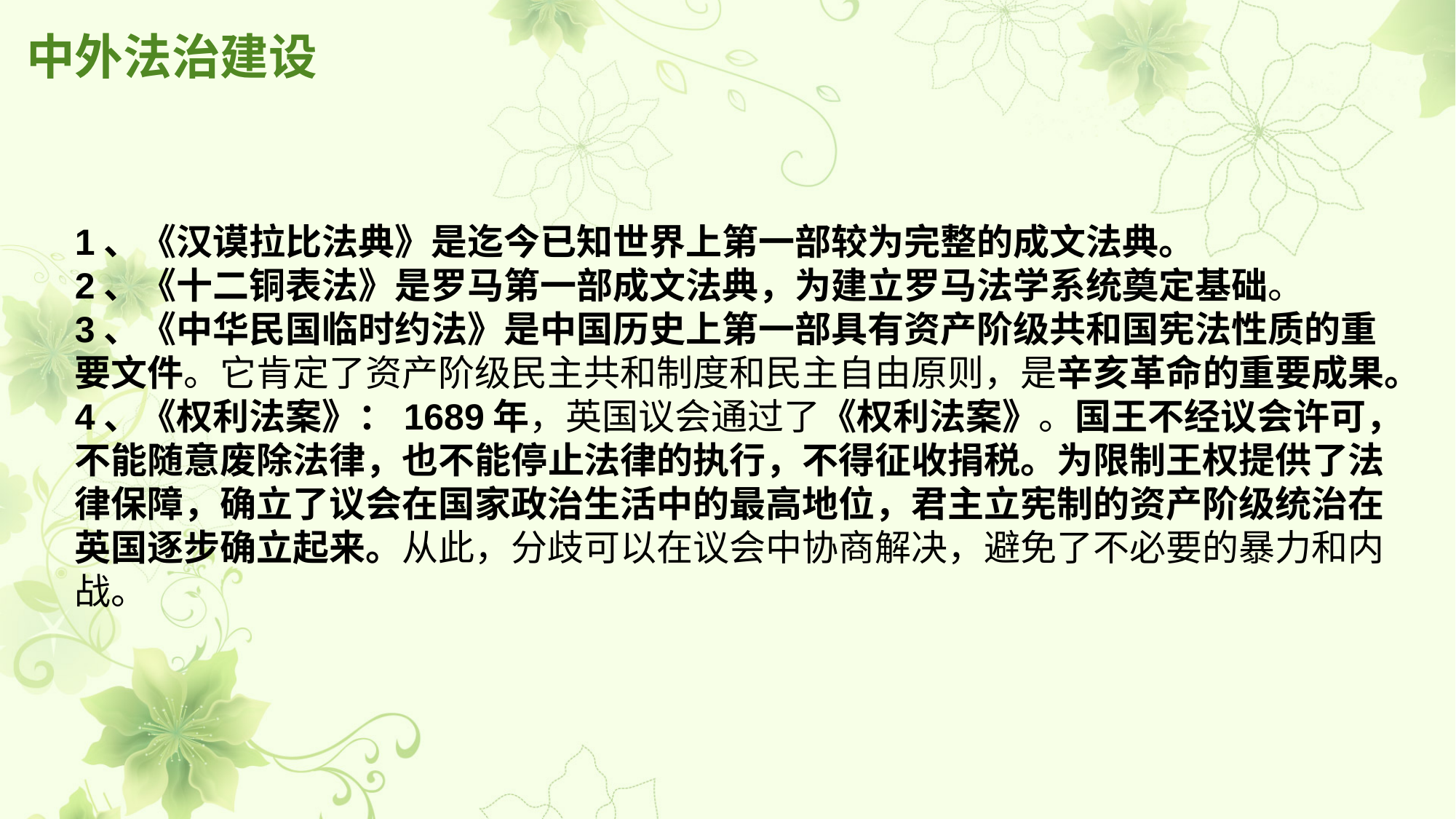

# 中外法治建设

1、《汉谟拉比法典》是迄今已知世界上第一部较为完整的成文法典。
2、《十二铜表法》是罗马第一部成文法典，为建立罗马法学系统奠定基础。
3、《中华民国临时约法》是中国历史上第一部具有资产阶级共和国宪法性质的重要文件。它肯定了资产阶级民主共和制度和民主自由原则，是辛亥革命的重要成果。
4、《权利法案》：1689年，英国议会通过了《权利法案》。国王不经议会许可，不能随意废除法律，也不能停止法律的执行，不得征收捐税。为限制王权提供了法律保障，确立了议会在国家政治生活中的最高地位，君主立宪制的资产阶级统治在英国逐步确立起来。从此，分歧可以在议会中协商解决，避免了不必要的暴力和内战。